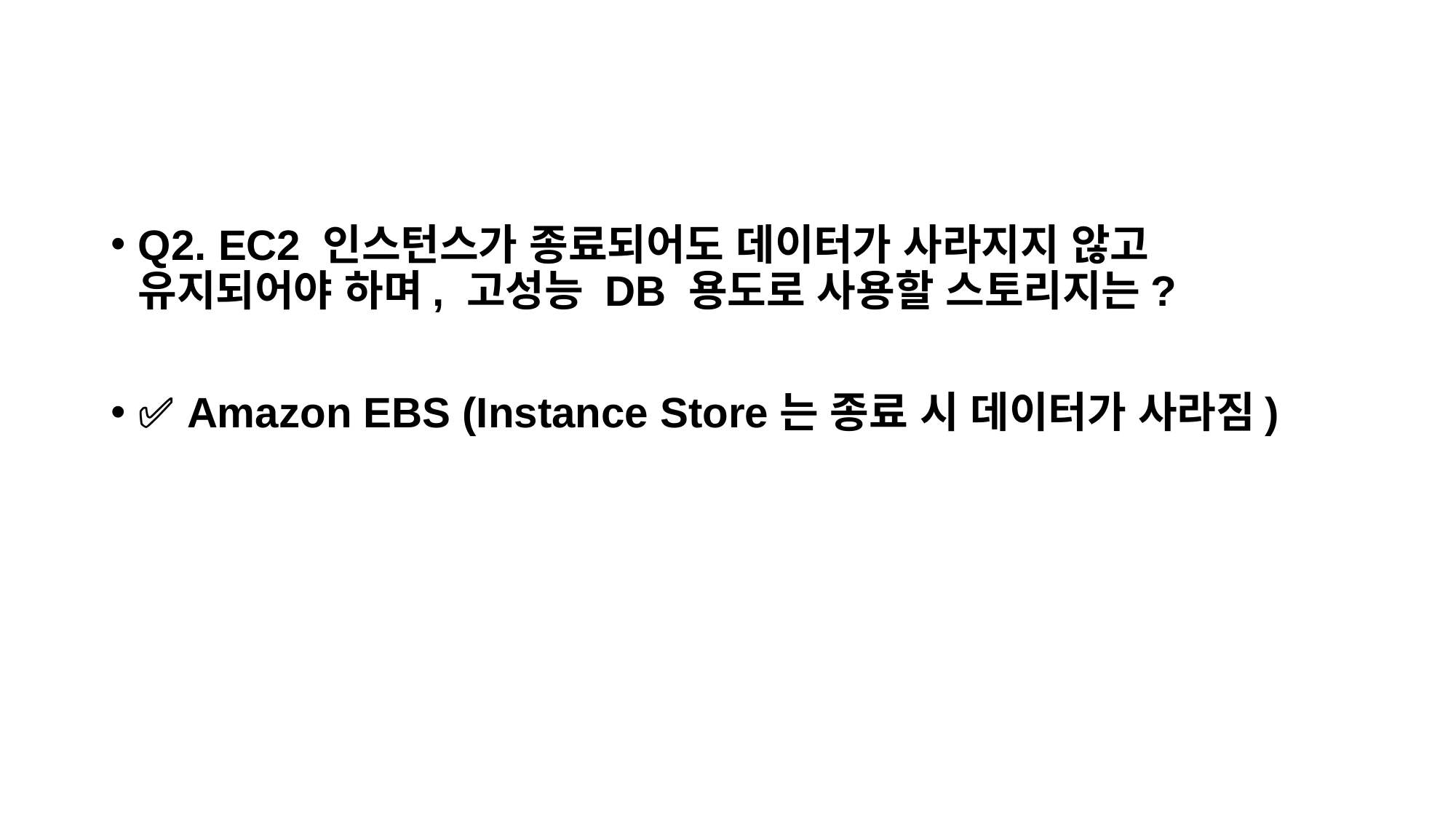

Q2. EC2 인스턴스가 종료되어도 데이터가 사라지지 않고 유지되어야 하며, 고성능 DB 용도로 사용할 스토리지는?

✅ Amazon EBS (Instance Store는 종료 시 데이터가 사라짐)